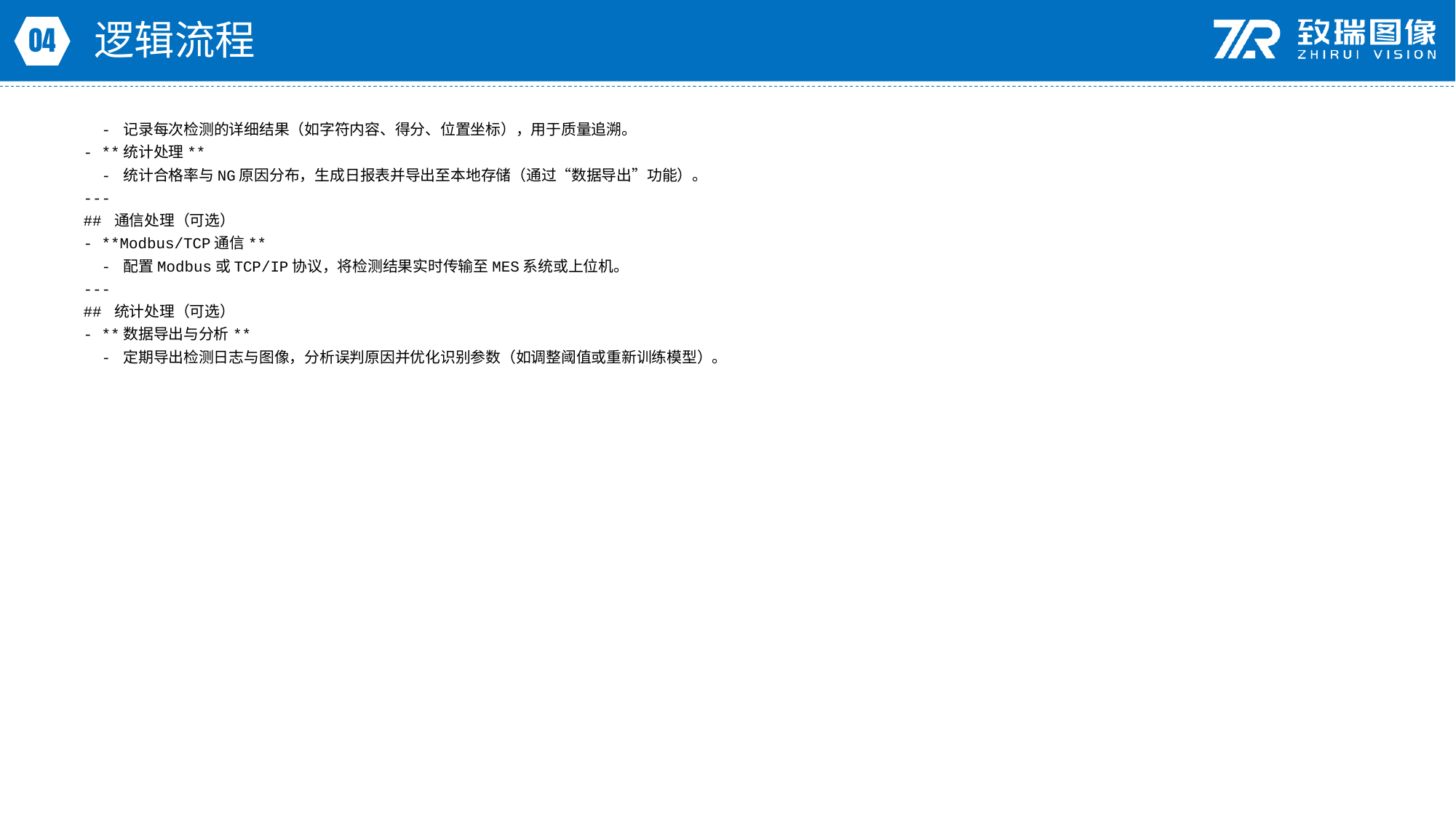

逻辑流程
04

  - 记录每次检测的详细结果（如字符内容、得分、位置坐标），用于质量追溯。
- **统计处理**
  - 统计合格率与NG原因分布，生成日报表并导出至本地存储（通过“数据导出”功能）。
---
## 通信处理（可选）
- **Modbus/TCP通信**
  - 配置Modbus或TCP/IP协议，将检测结果实时传输至MES系统或上位机。
---
## 统计处理（可选）
- **数据导出与分析**
  - 定期导出检测日志与图像，分析误判原因并优化识别参数（如调整阈值或重新训练模型）。